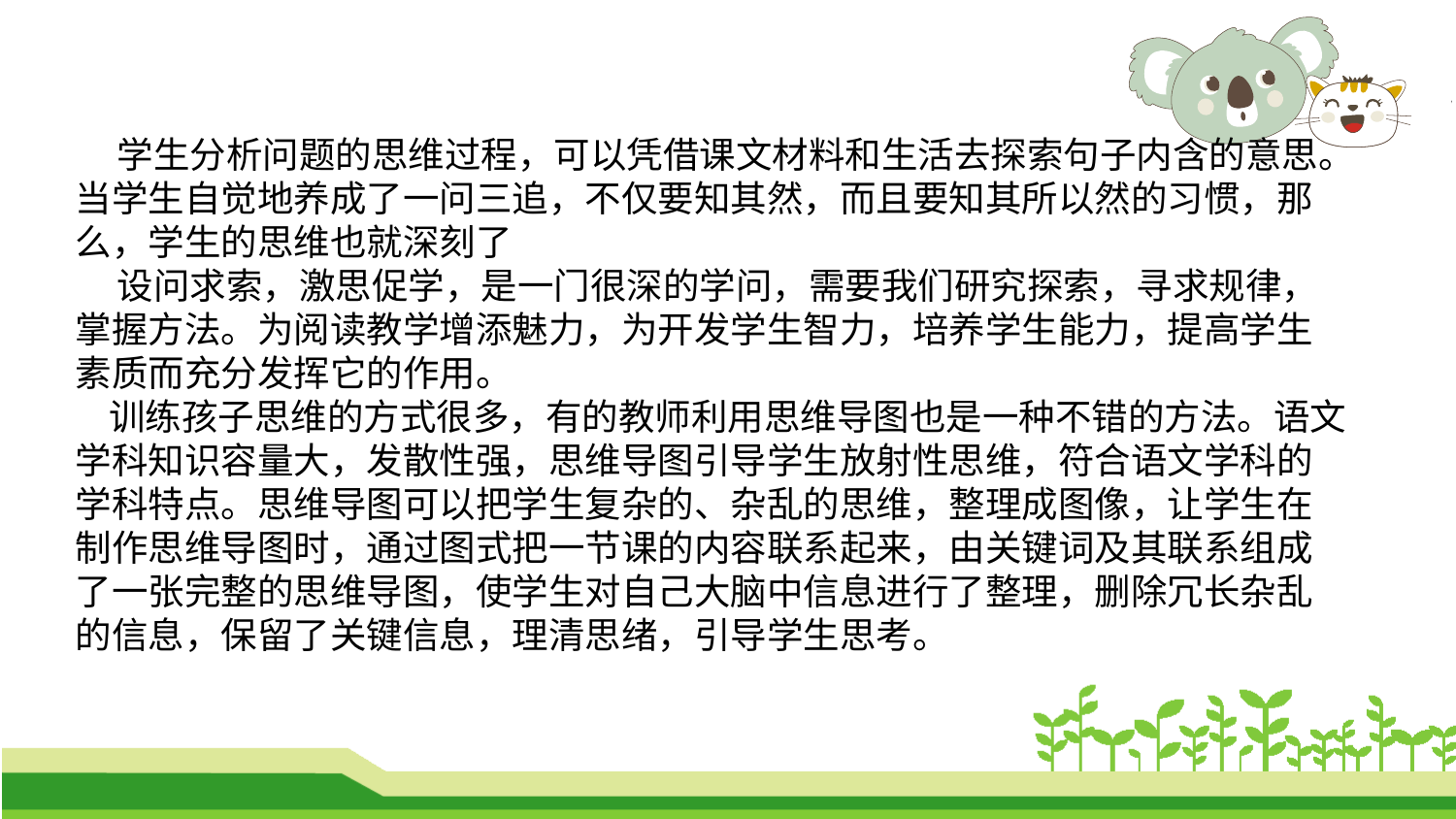

学生分析问题的思维过程，可以凭借课文材料和生活去探索句子内含的意思。当学生自觉地养成了一问三追，不仅要知其然，而且要知其所以然的习惯，那么，学生的思维也就深刻了
    设问求索，激思促学，是一门很深的学问，需要我们研究探索，寻求规律，掌握方法。为阅读教学增添魅力，为开发学生智力，培养学生能力，提高学生素质而充分发挥它的作用。
   训练孩子思维的方式很多，有的教师利用思维导图也是一种不错的方法。语文学科知识容量大，发散性强，思维导图引导学生放射性思维，符合语文学科的学科特点。思维导图可以把学生复杂的、杂乱的思维，整理成图像，让学生在制作思维导图时，通过图式把一节课的内容联系起来，由关键词及其联系组成了一张完整的思维导图，使学生对自己大脑中信息进行了整理，删除冗长杂乱的信息，保留了关键信息，理清思绪，引导学生思考。